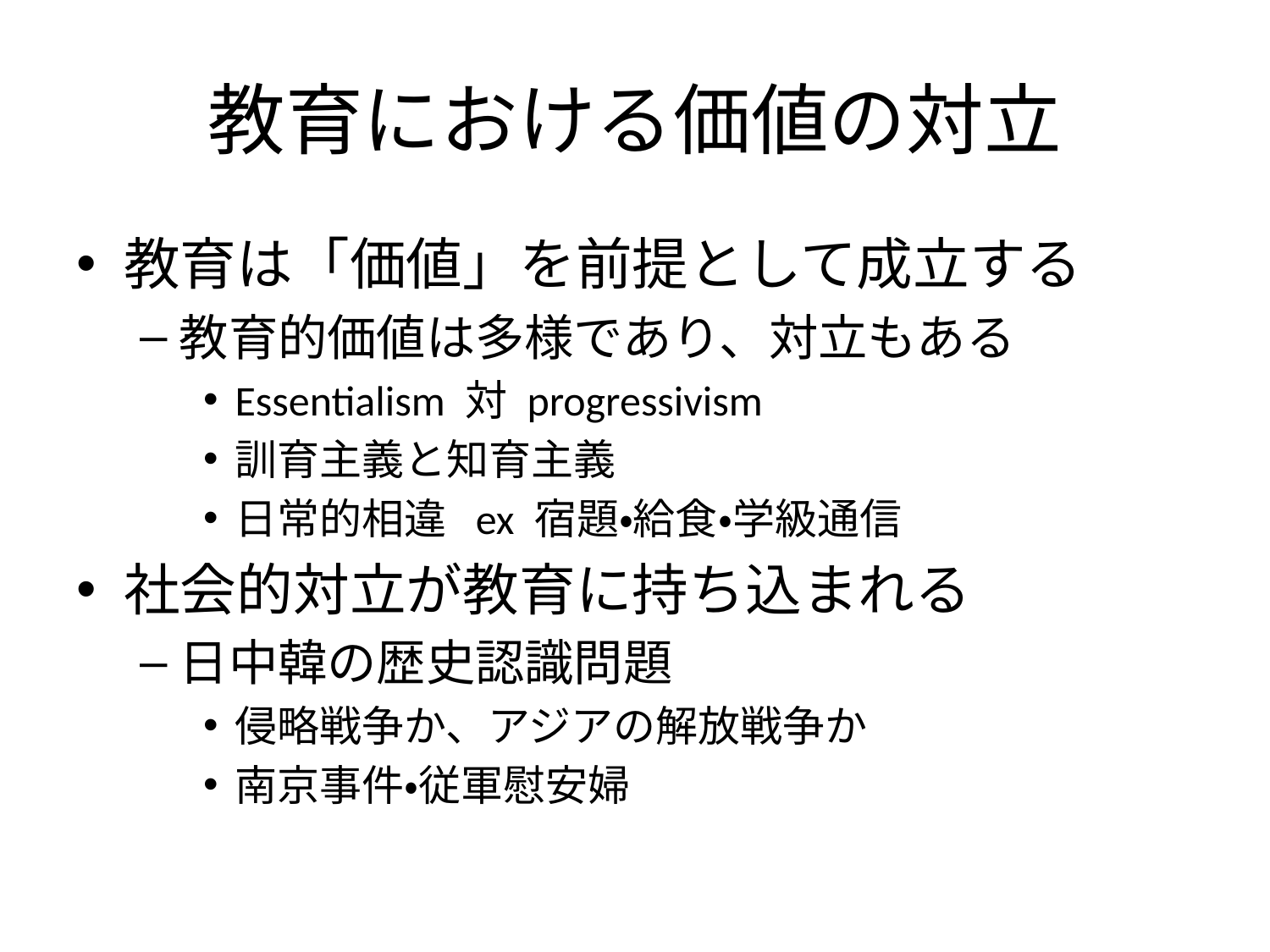

# 教育における価値の対立
教育は「価値」を前提として成立する
教育的価値は多様であり、対立もある
Essentialism 対 progressivism
訓育主義と知育主義
日常的相違  ex 宿題・給食・学級通信
社会的対立が教育に持ち込まれる
日中韓の歴史認識問題
侵略戦争か、アジアの解放戦争か
南京事件・従軍慰安婦